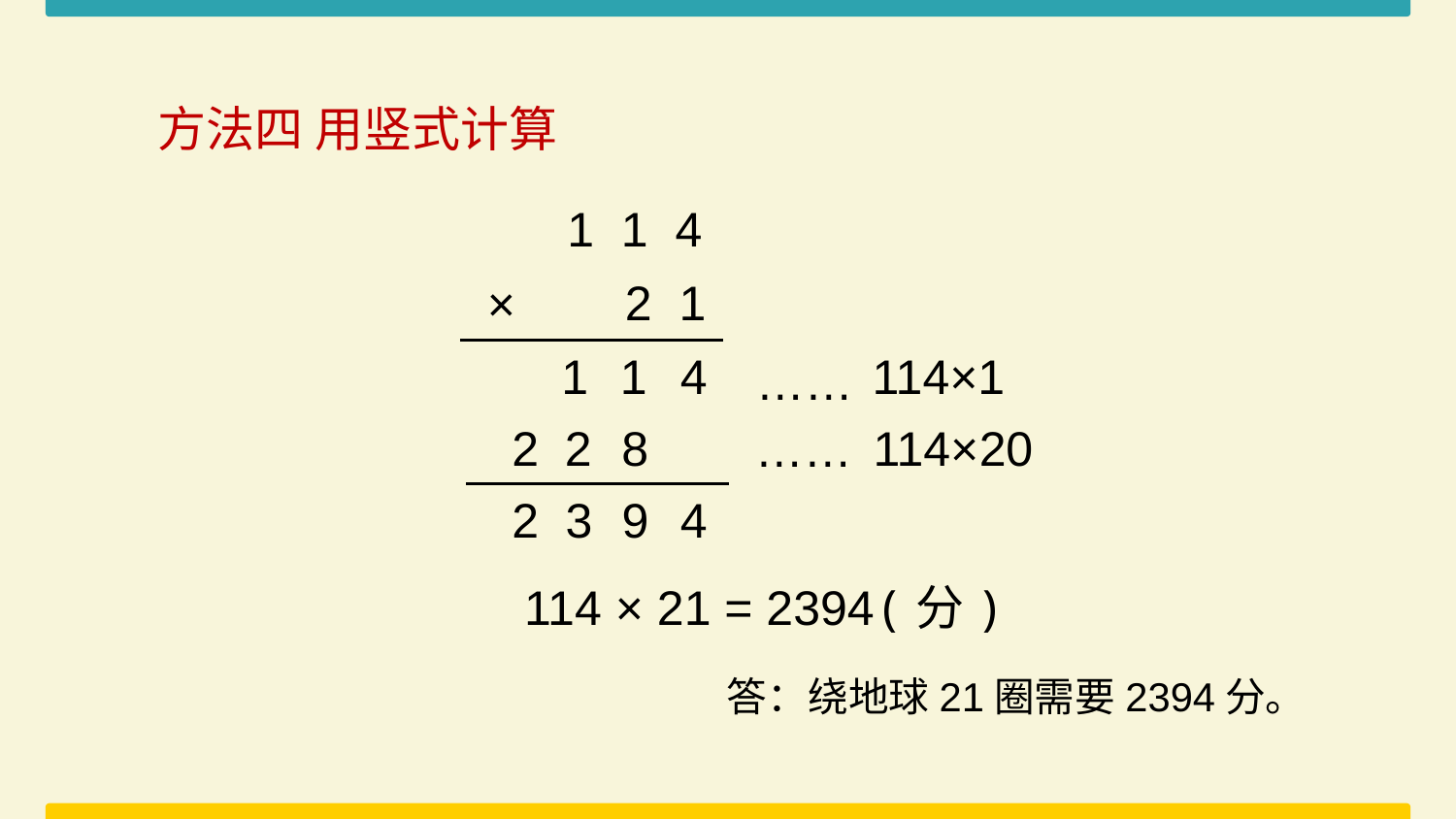

方法四 用竖式计算
1  1  4
2  1
×
114×1
……
1
1
4
2
2
8
114×20
……
2
3
9
4
114 × 21 = 2394(分)
答：绕地球21圈需要2394分。